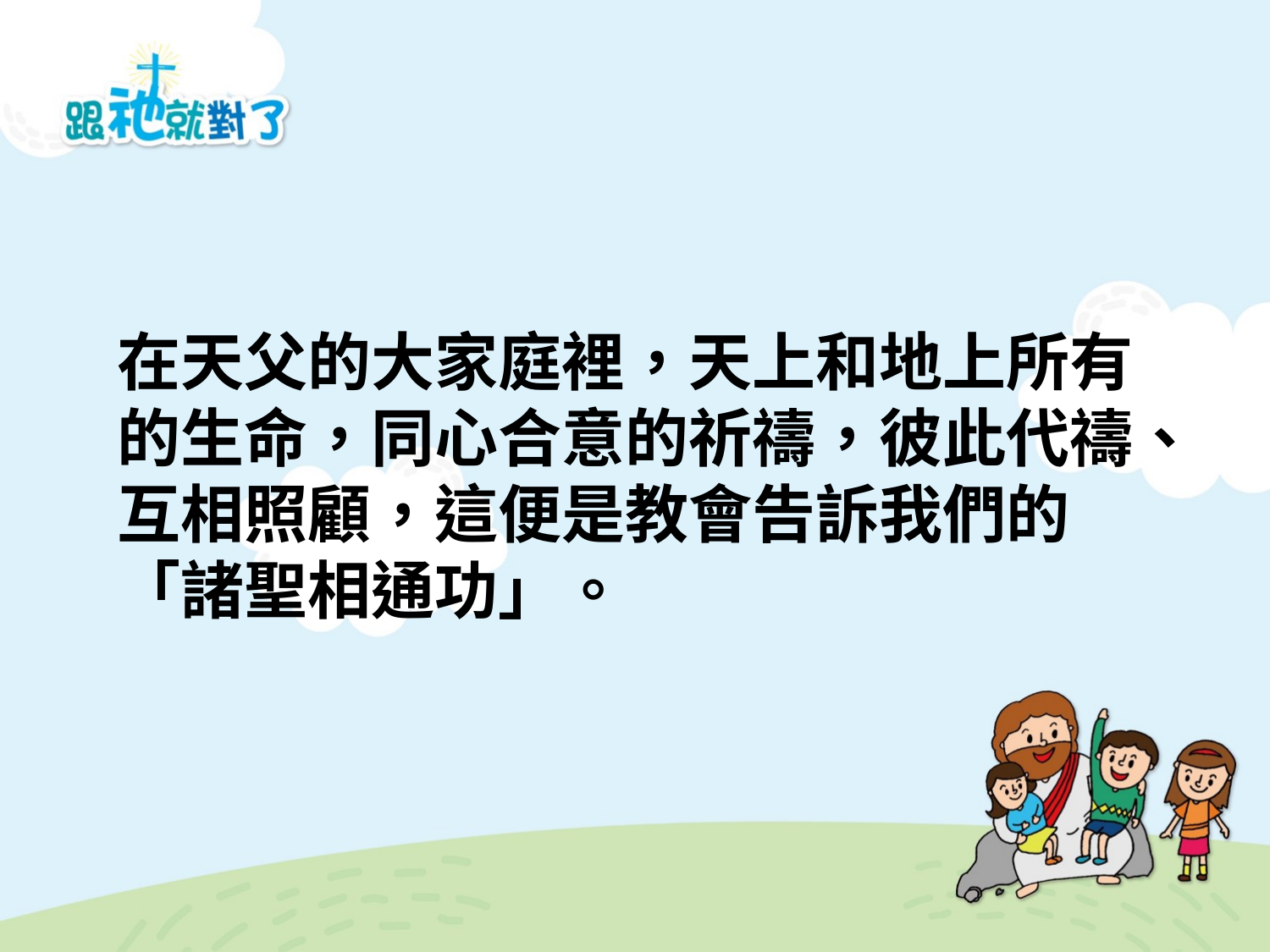

在天父的大家庭裡，天上和地上所有的生命，同心合意的祈禱，彼此代禱、互相照顧，這便是教會告訴我們的「諸聖相通功」。